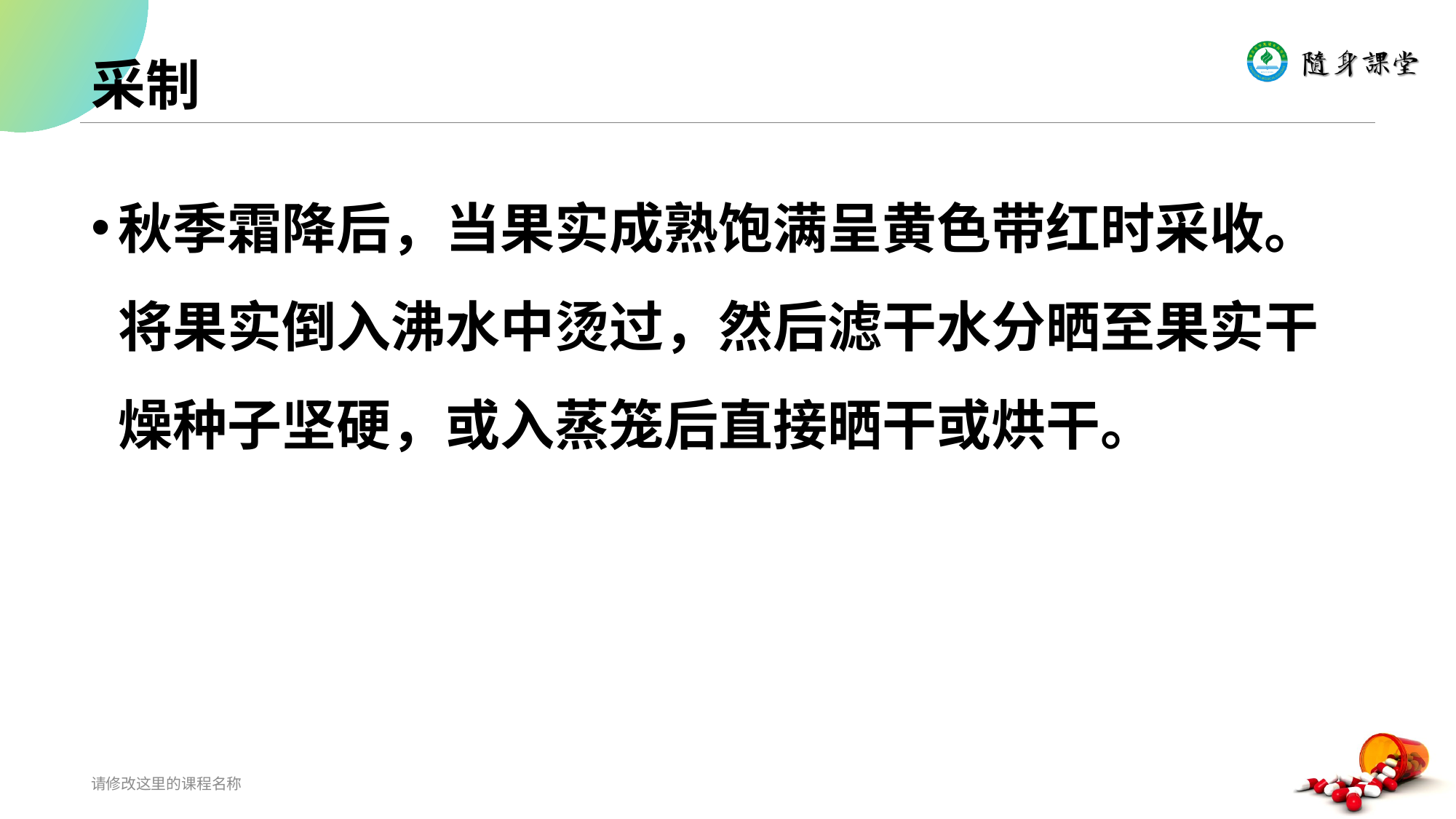

# 采制
秋季霜降后，当果实成熟饱满呈黄色带红时采收。将果实倒入沸水中烫过，然后滤干水分晒至果实干燥种子坚硬，或入蒸笼后直接晒干或烘干。
请修改这里的课程名称
8